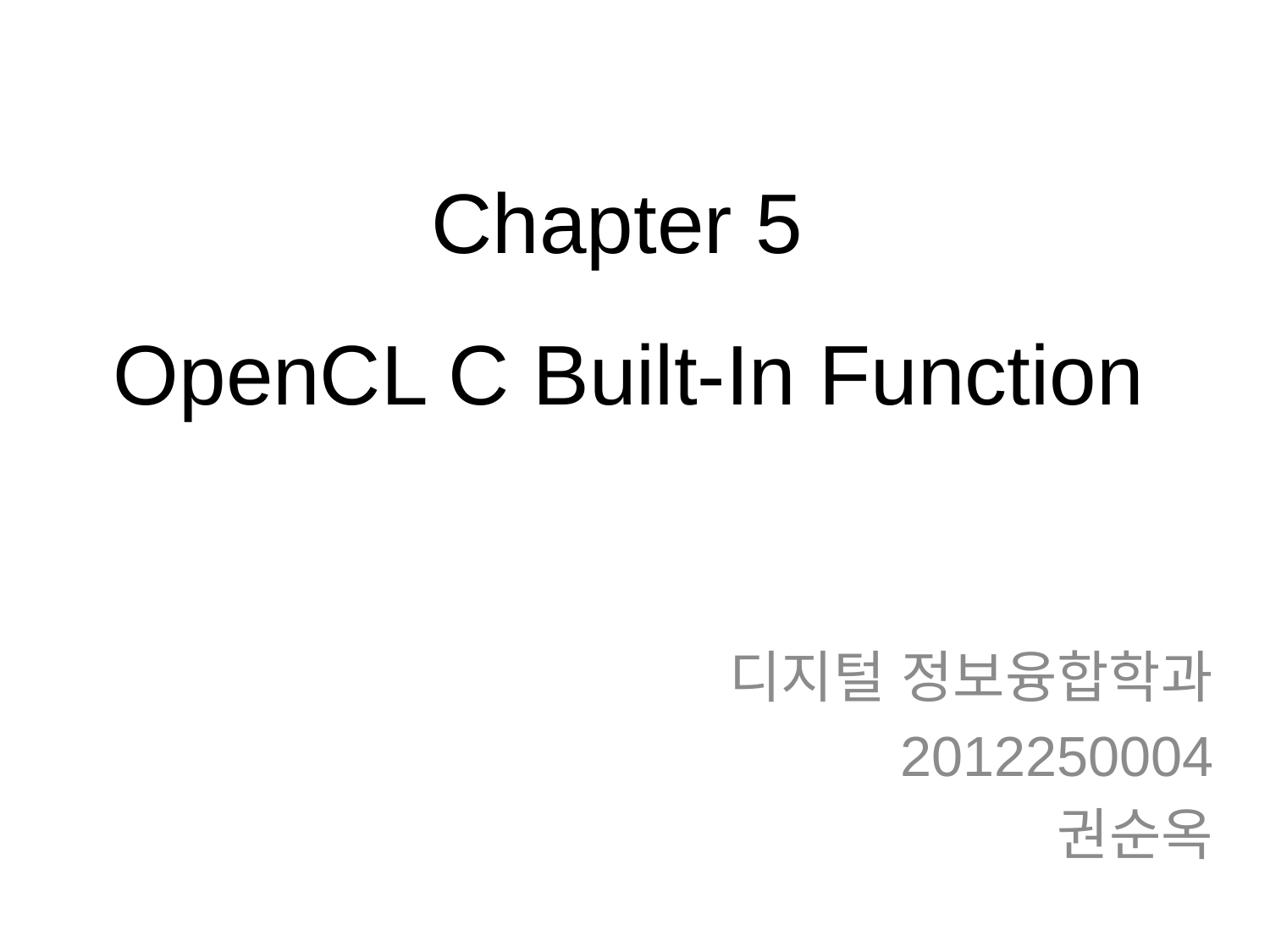

# Chapter 5 OpenCL C Built-In Function
디지털 정보융합학과
2012250004
권순옥